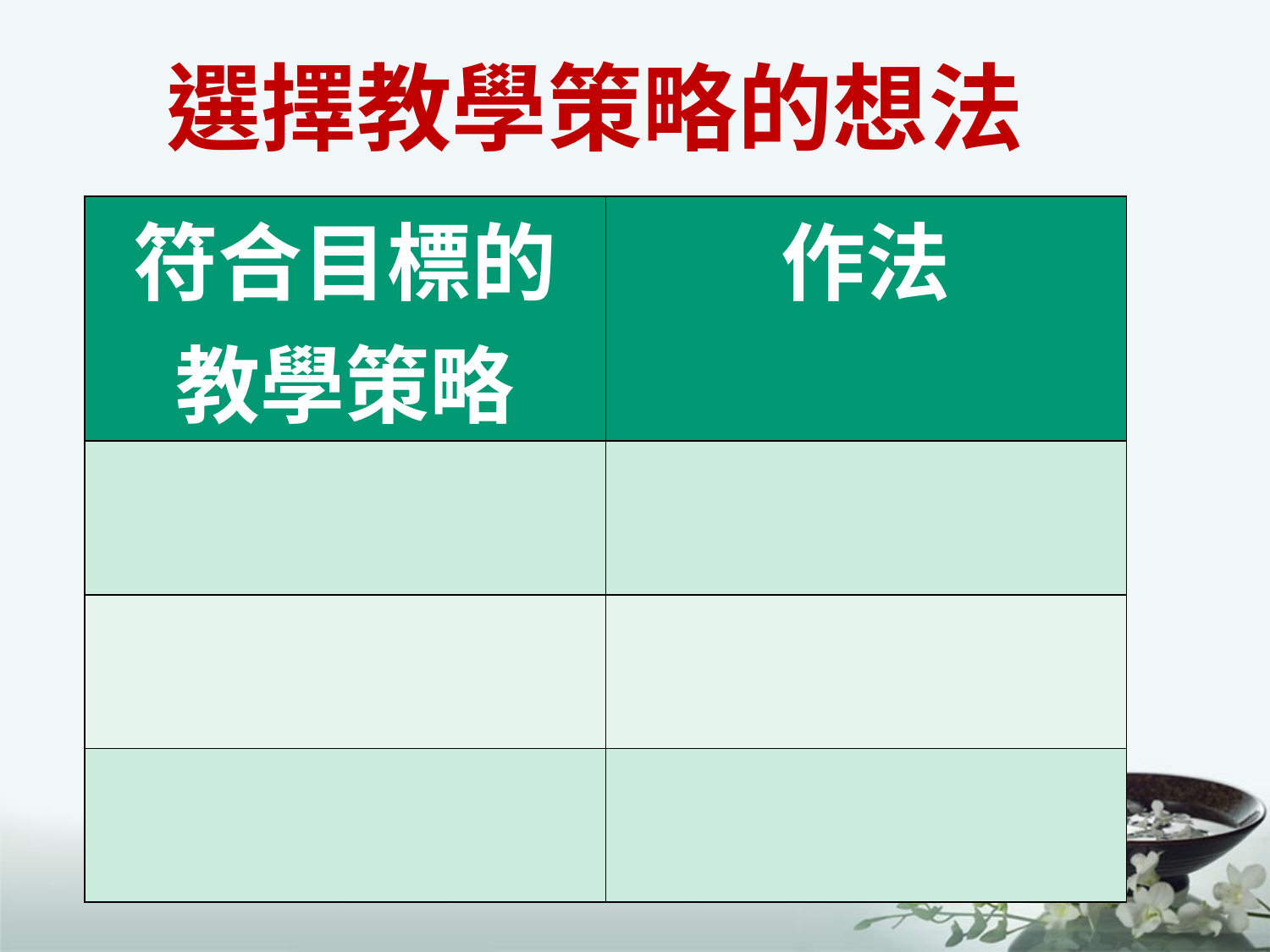

# 選擇教學策略的想法
| 符合目標的教學策略 | 作法 |
| --- | --- |
|  |  |
|  |  |
|  |  |